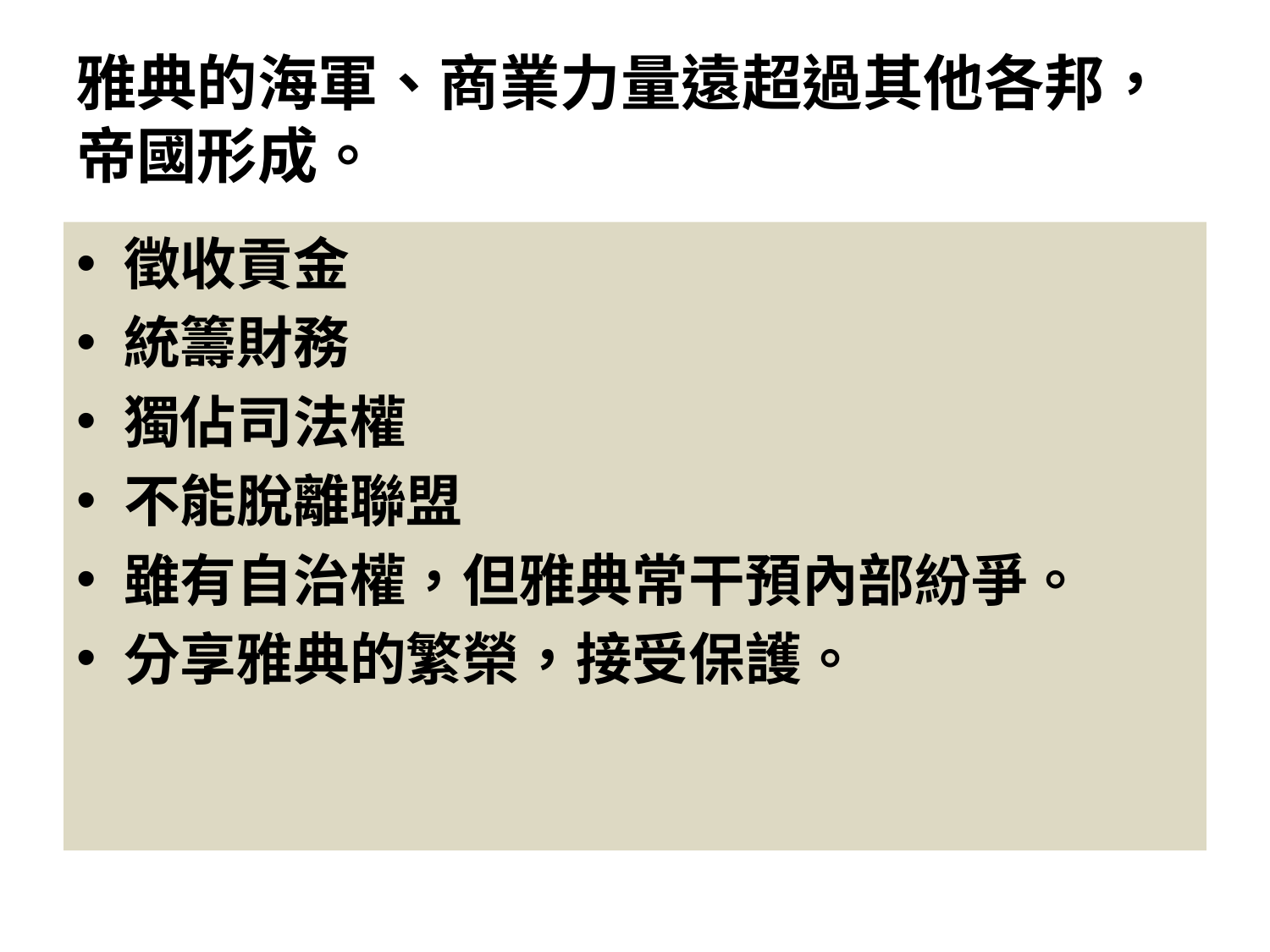

# 雅典的海軍、商業力量遠超過其他各邦，帝國形成。
徵收貢金
統籌財務
獨佔司法權
不能脫離聯盟
雖有自治權，但雅典常干預內部紛爭。
分享雅典的繁榮，接受保護。